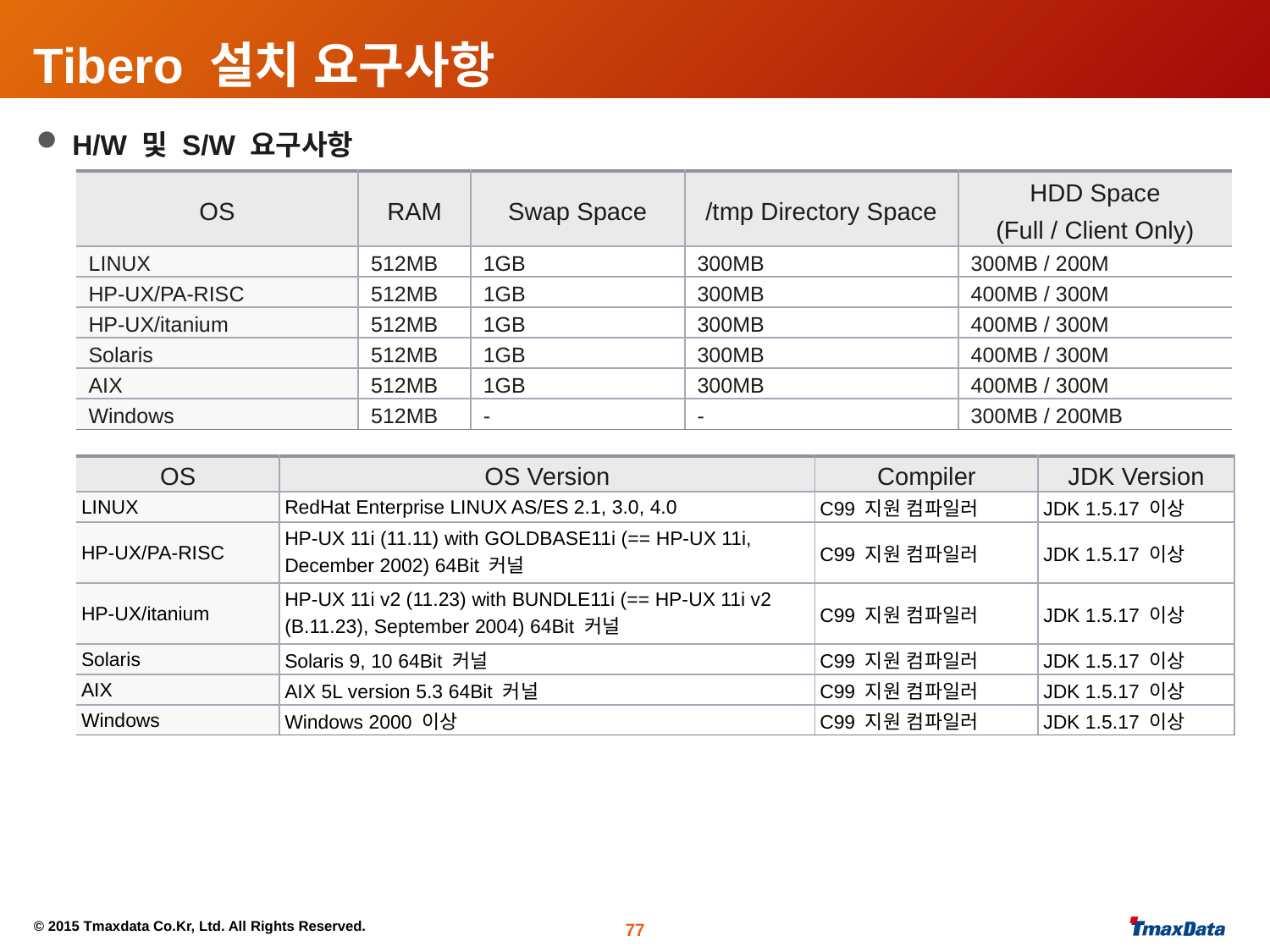

# Tibero 설치 요구사항
 H/W 및 S/W 요구사항
| OS | RAM | Swap Space | /tmp Directory Space | HDD Space (Full / Client Only) |
| --- | --- | --- | --- | --- |
| LINUX | 512MB | 1GB | 300MB | 300MB / 200M |
| HP-UX/PA-RISC | 512MB | 1GB | 300MB | 400MB / 300M |
| HP-UX/itanium | 512MB | 1GB | 300MB | 400MB / 300M |
| Solaris | 512MB | 1GB | 300MB | 400MB / 300M |
| AIX | 512MB | 1GB | 300MB | 400MB / 300M |
| Windows | 512MB | - | - | 300MB / 200MB |
| OS | OS Version | Compiler | JDK Version |
| --- | --- | --- | --- |
| LINUX | RedHat Enterprise LINUX AS/ES 2.1, 3.0, 4.0 | C99 지원 컴파일러 | JDK 1.5.17 이상 |
| HP-UX/PA-RISC | HP-UX 11i (11.11) with GOLDBASE11i (== HP-UX 11i, December 2002) 64Bit 커널 | C99 지원 컴파일러 | JDK 1.5.17 이상 |
| HP-UX/itanium | HP-UX 11i v2 (11.23) with BUNDLE11i (== HP-UX 11i v2 (B.11.23), September 2004) 64Bit 커널 | C99 지원 컴파일러 | JDK 1.5.17 이상 |
| Solaris | Solaris 9, 10 64Bit 커널 | C99 지원 컴파일러 | JDK 1.5.17 이상 |
| AIX | AIX 5L version 5.3 64Bit 커널 | C99 지원 컴파일러 | JDK 1.5.17 이상 |
| Windows | Windows 2000 이상 | C99 지원 컴파일러 | JDK 1.5.17 이상 |